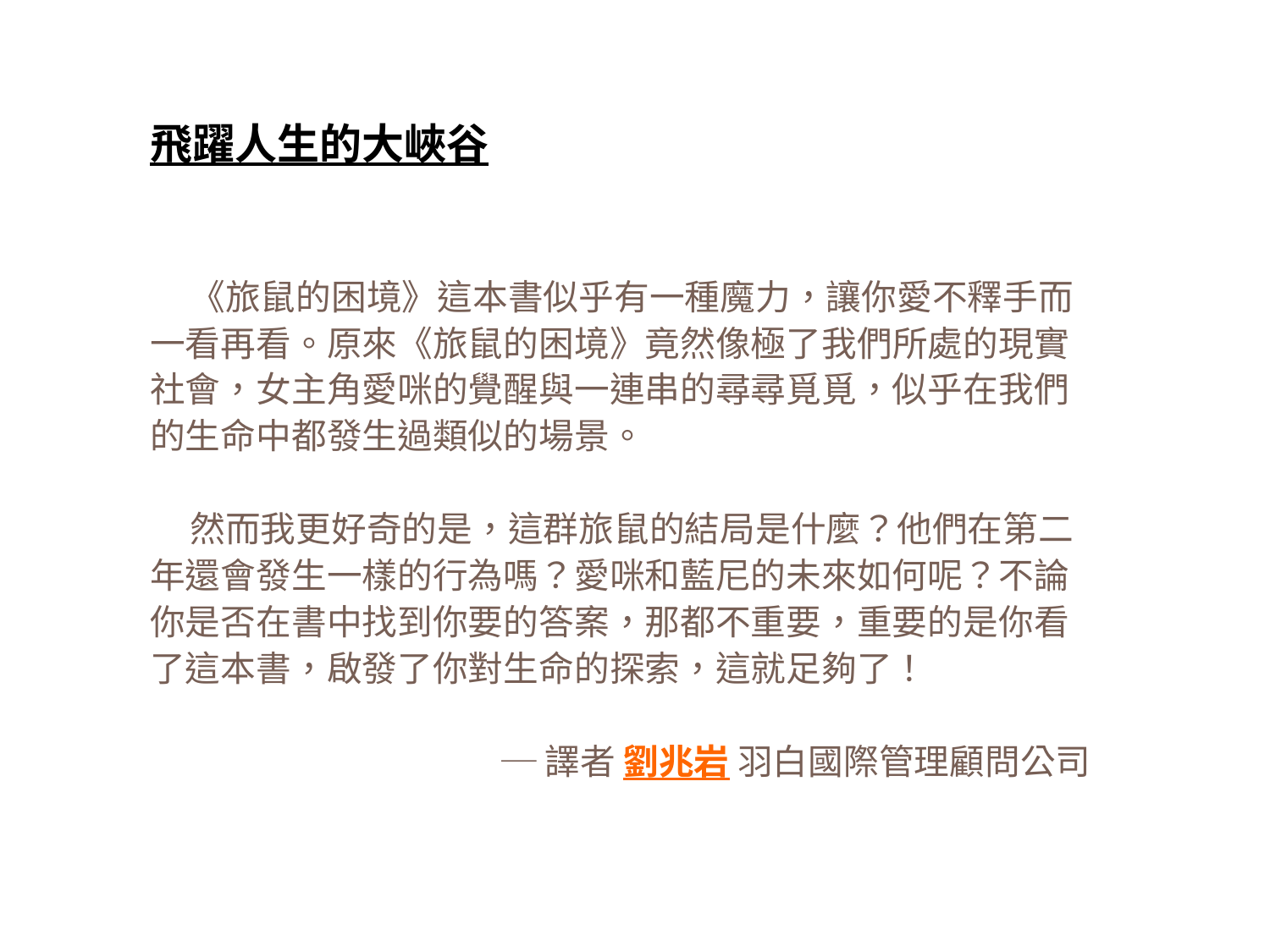

飛躍人生的大峽谷

    《旅鼠的困境》這本書似乎有一種魔力，讓你愛不釋手而一看再看。原來《旅鼠的困境》竟然像極了我們所處的現實社會，女主角愛咪的覺醒與一連串的尋尋覓覓，似乎在我們的生命中都發生過類似的場景。

    然而我更好奇的是，這群旅鼠的結局是什麼？他們在第二年還會發生一樣的行為嗎？愛咪和藍尼的未來如何呢？不論你是否在書中找到你要的答案，那都不重要，重要的是你看了這本書，啟發了你對生命的探索，這就足夠了！

─譯者 劉兆岩 羽白國際管理顧問公司